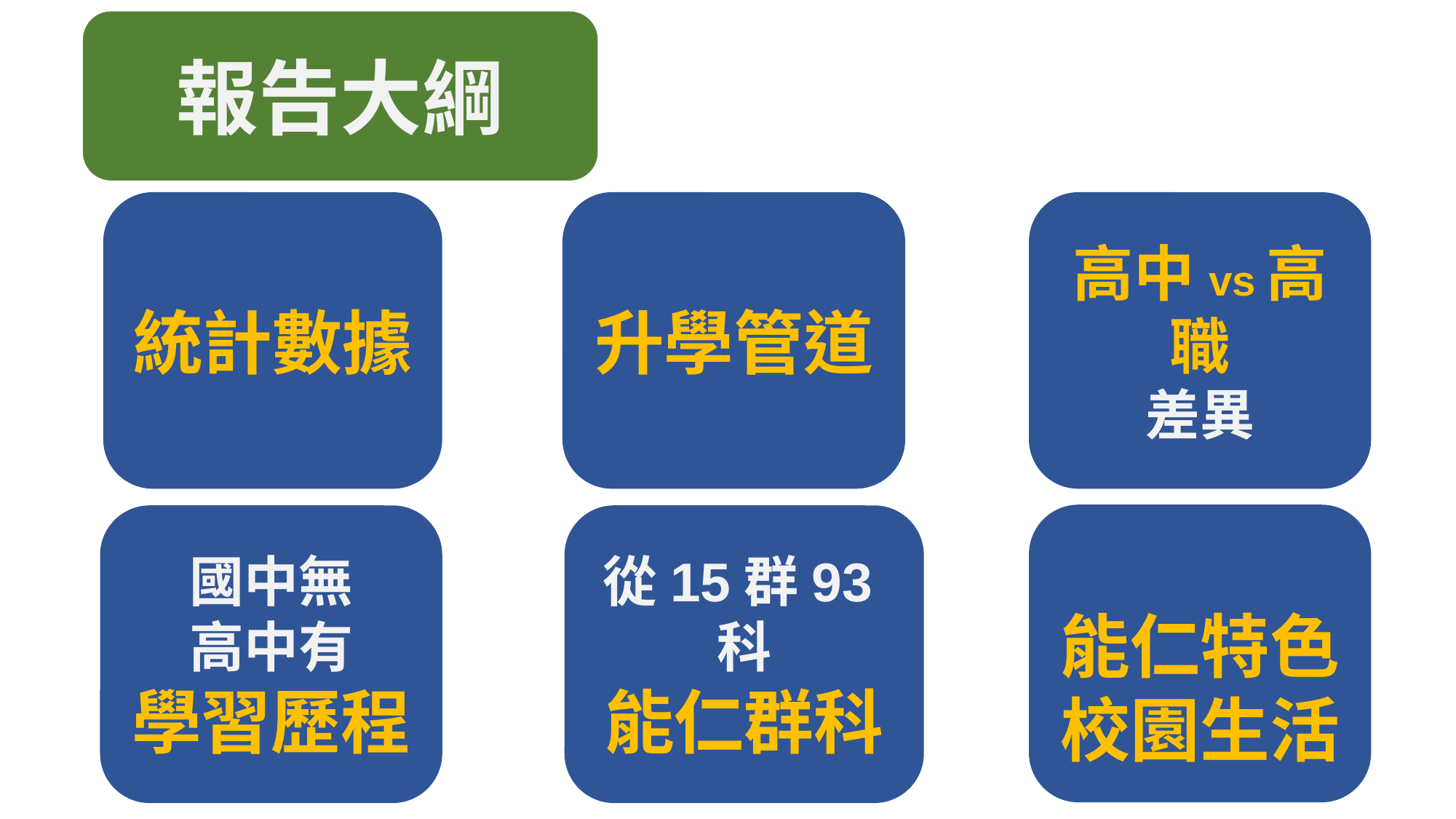

報告大綱
統計數據
升學管道
高中vs高職
差異

能仁特色校園生活
國中無
高中有
學習歷程
從15群93科
能仁群科